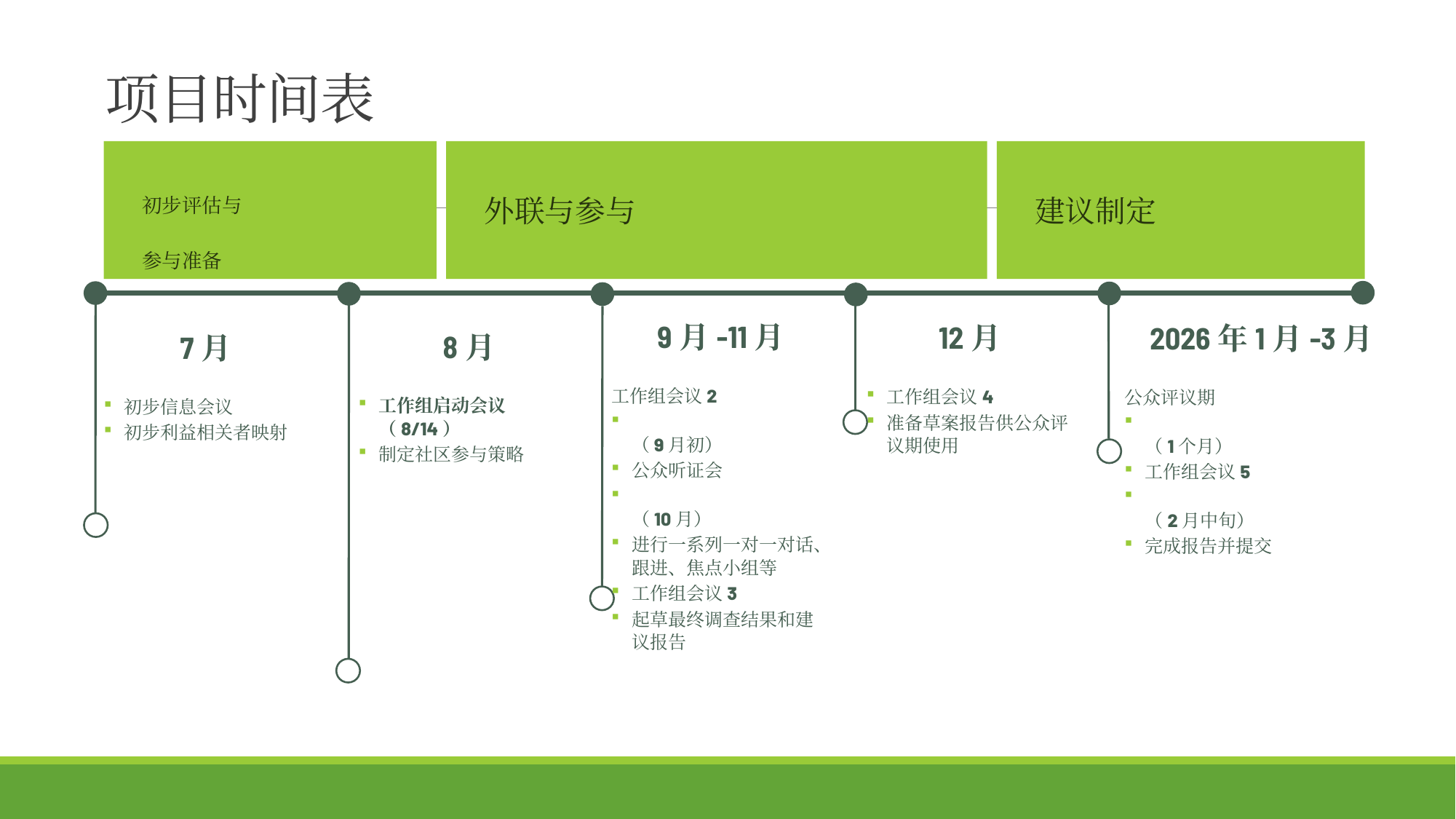

# 项目时间表
初步评估与
参与准备
外联与参与
建议制定

9月-11月

工作组会议2
（9月初）
公众听证会
（10月）
进行一系列一对一对话、跟进、焦点小组等
工作组会议3
起草最终调查结果和建议报告

12月

工作组会议4
准备草案报告供公众评议期使用

2026年1月-3月

公众评议期
（1个月）
工作组会议5
（2月中旬）
完成报告并提交

8月

工作组启动会议（8/14）
制定社区参与策略

7月

初步信息会议
初步利益相关者映射